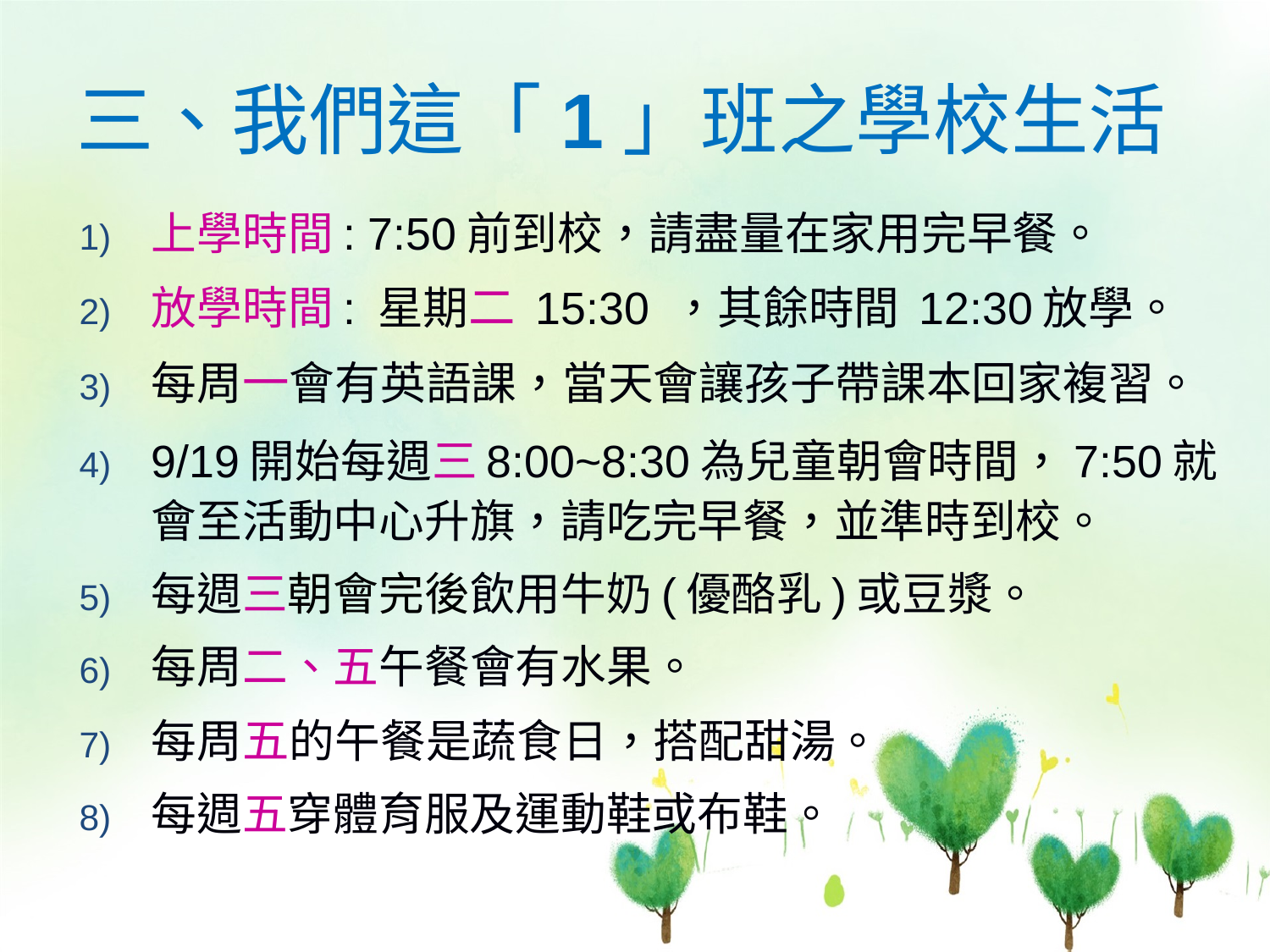

# 三、我們這「1」班之學校生活
上學時間: 7:50前到校，請盡量在家用完早餐。
放學時間: 星期二 15:30 ，其餘時間 12:30放學。
每周一會有英語課，當天會讓孩子帶課本回家複習。
9/19開始每週三8:00~8:30為兒童朝會時間，7:50就會至活動中心升旗，請吃完早餐，並準時到校。
每週三朝會完後飲用牛奶(優酪乳)或豆漿。
每周二、五午餐會有水果。
每周五的午餐是蔬食日，搭配甜湯。
每週五穿體育服及運動鞋或布鞋。